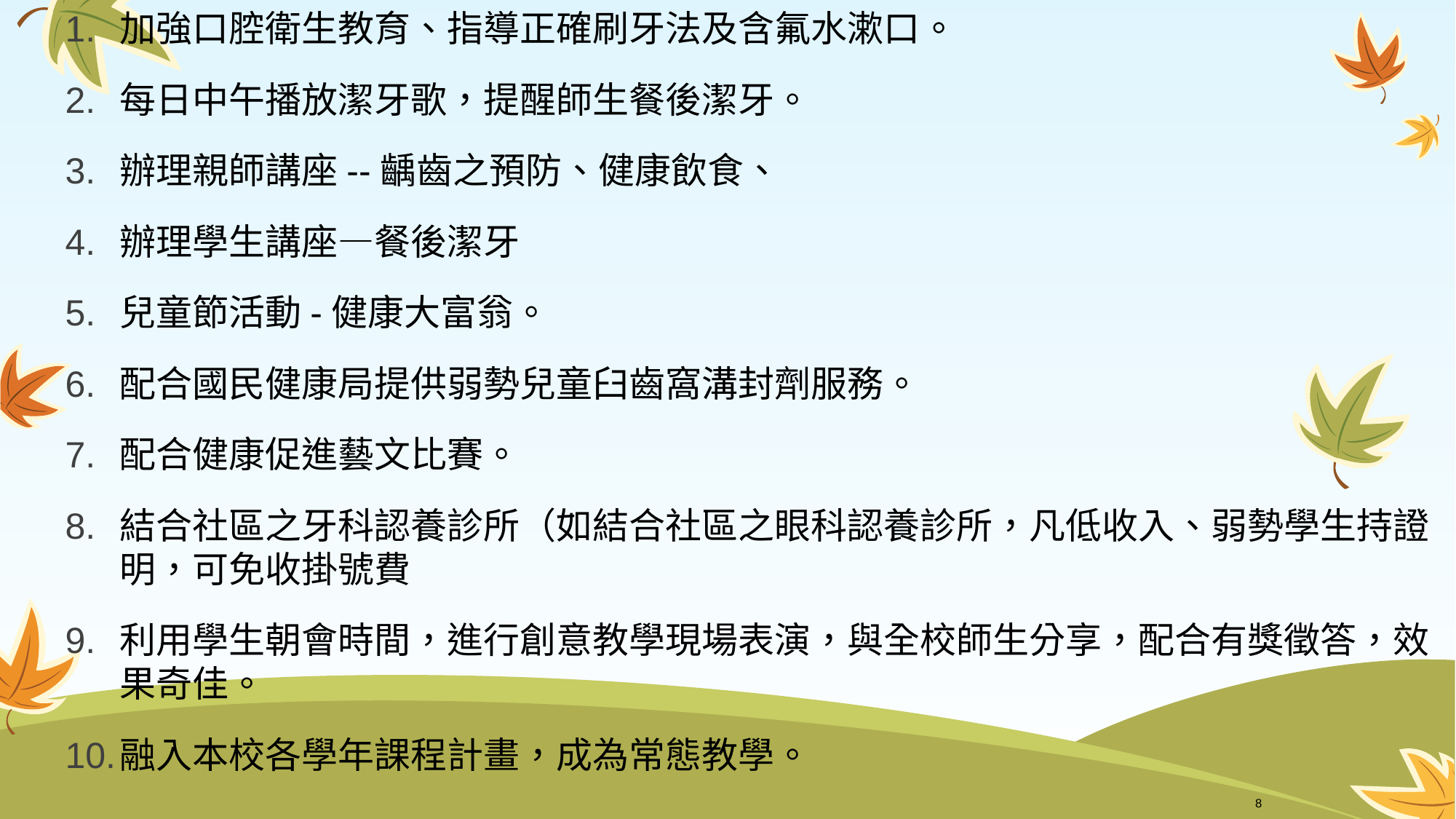

加強口腔衛生教育、指導正確刷牙法及含氟水漱口。
每日中午播放潔牙歌，提醒師生餐後潔牙。
辦理親師講座--齲齒之預防、健康飲食、
辦理學生講座—餐後潔牙
兒童節活動-健康大富翁。
配合國民健康局提供弱勢兒童臼齒窩溝封劑服務。
配合健康促進藝文比賽。
結合社區之牙科認養診所（如結合社區之眼科認養診所，凡低收入、弱勢學生持證明，可免收掛號費
利用學生朝會時間，進行創意教學現場表演，與全校師生分享，配合有獎徵答，效果奇佳。
融入本校各學年課程計畫，成為常態教學。

8